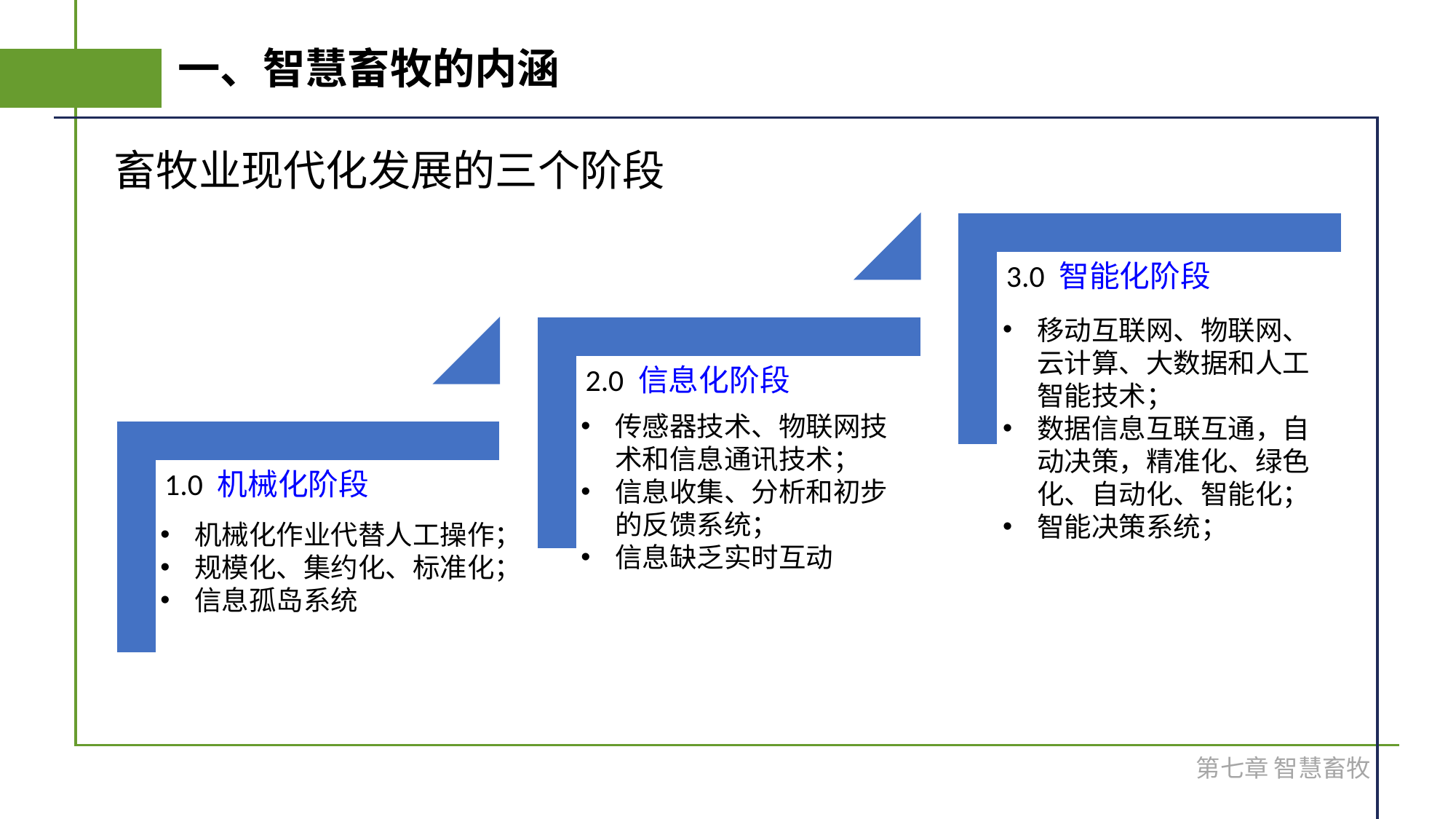

# 一、智慧畜牧的内涵
畜牧业现代化发展的三个阶段
1.0 机械化阶段
2.0 信息化阶段
3.0 智能化阶段
移动互联网、物联网、云计算、大数据和人工智能技术；
数据信息互联互通，自动决策，精准化、绿色化、自动化、智能化；
智能决策系统；
传感器技术、物联网技术和信息通讯技术；
信息收集、分析和初步的反馈系统；
信息缺乏实时互动
机械化作业代替人工操作；
规模化、集约化、标准化；
信息孤岛系统
第七章 智慧畜牧